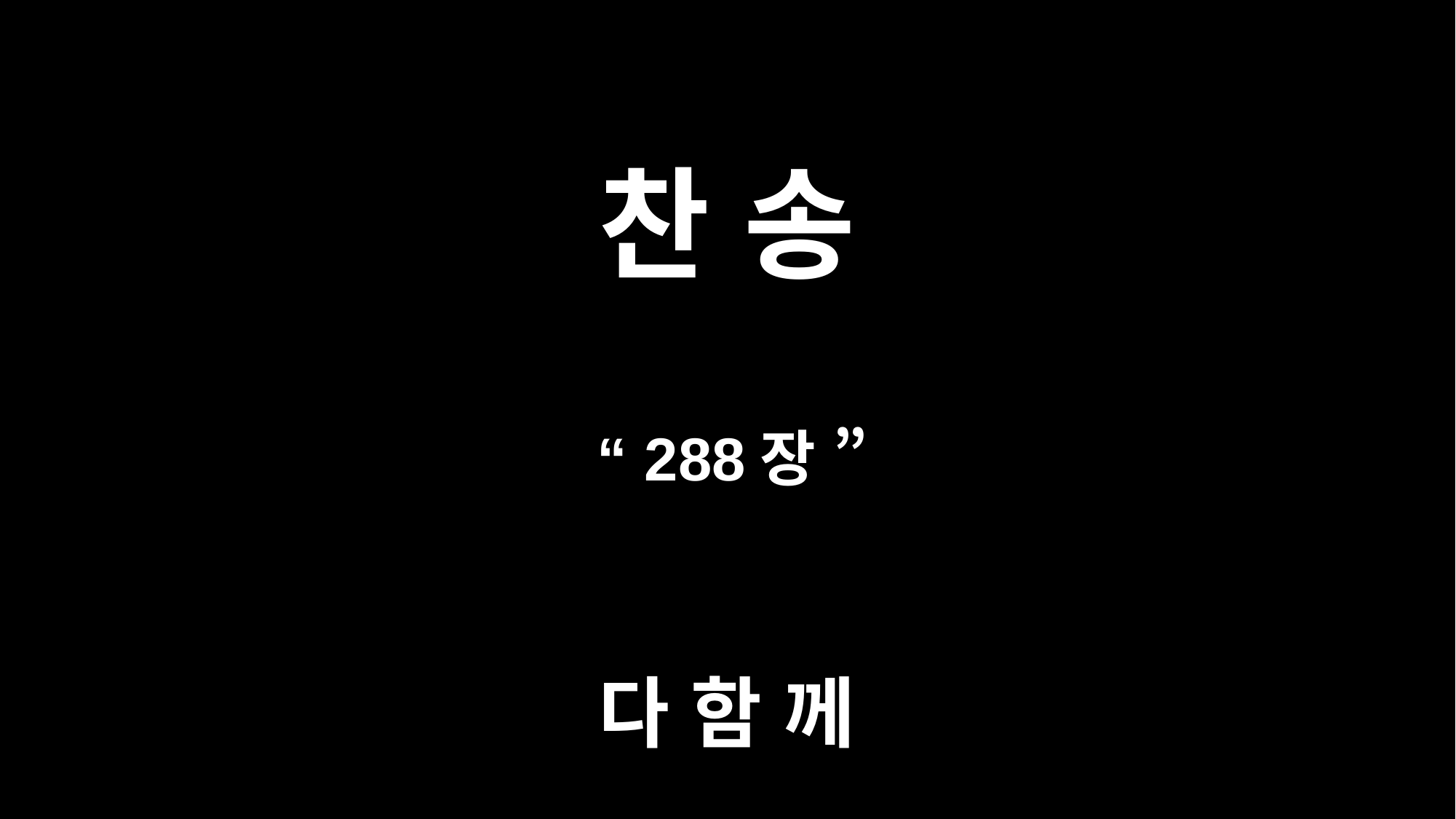

# 찬 송
“ 288장 ”
다 함 께